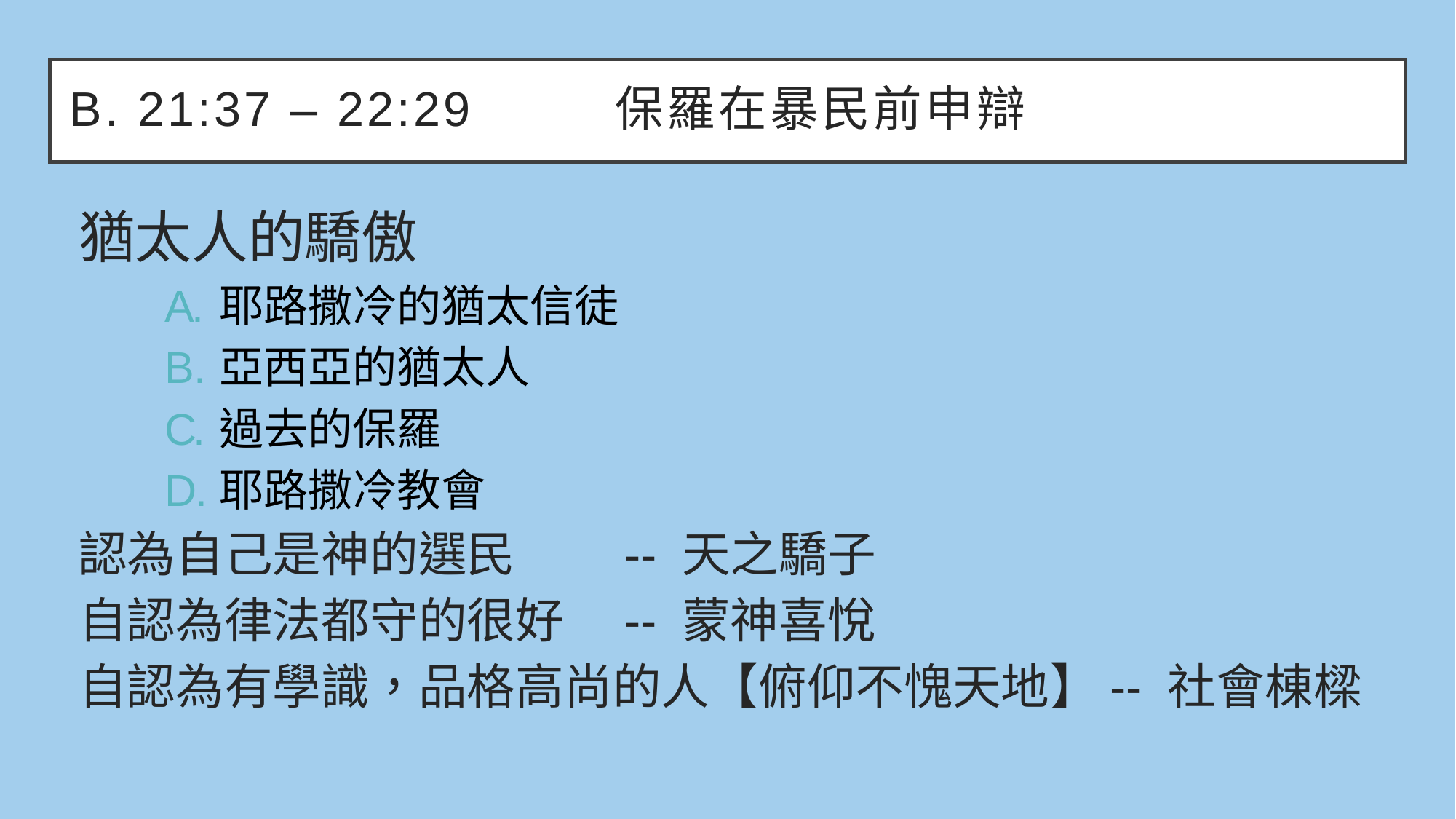

# B. 21:37 – 22:29		保羅在暴民前申辯
猶太人的驕傲
耶路撒冷的猶太信徒
亞西亞的猶太人
過去的保羅
耶路撒冷教會
認為自己是神的選民	-- 天之驕子
自認為律法都守的很好	-- 蒙神喜悅
自認為有學識，品格高尚的人【俯仰不愧天地】-- 社會棟樑